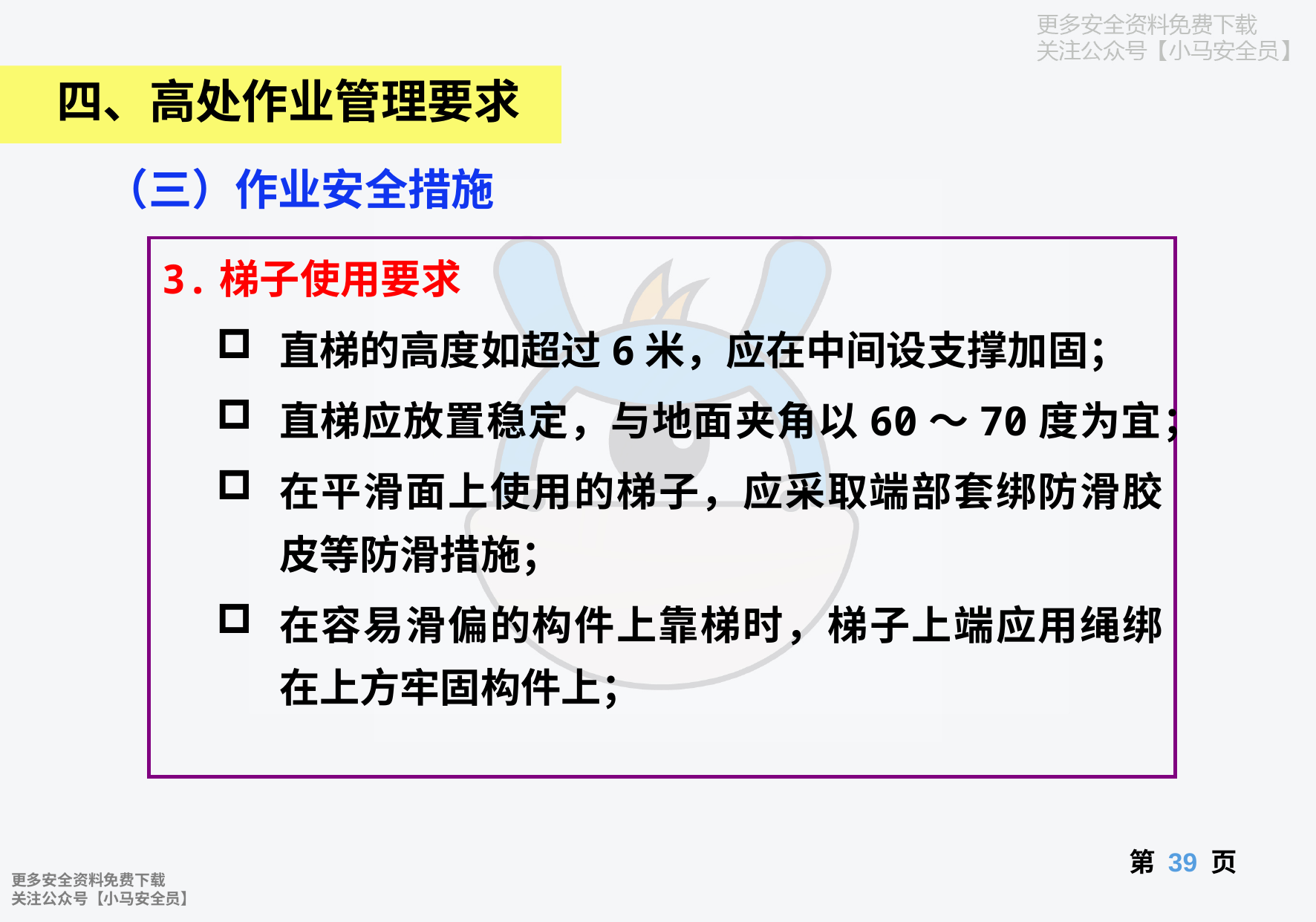

四、高处作业管理要求
（三）作业安全措施
3.梯子使用要求
直梯的高度如超过6米，应在中间设支撑加固；
直梯应放置稳定，与地面夹角以60～70度为宜；
在平滑面上使用的梯子，应采取端部套绑防滑胶皮等防滑措施；
在容易滑偏的构件上靠梯时，梯子上端应用绳绑在上方牢固构件上；
第 39 页